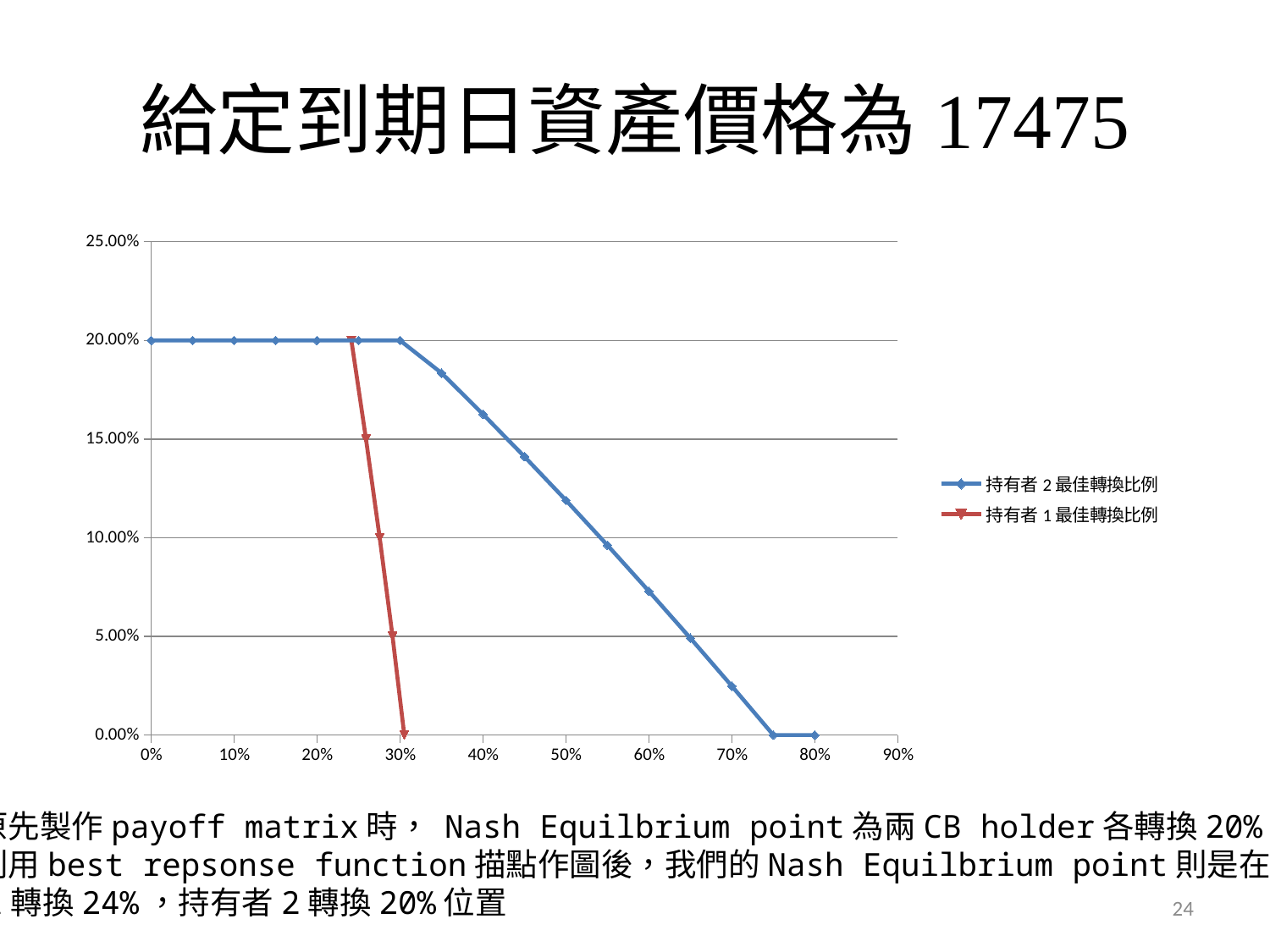

# 給定到期日資產價格為17475

### Chart

| Category |  |  |
|---|---|---|
在原先製作payoff matrix時， Nash Equilbrium point為兩CB holder各轉換20%的比例，
而利用best repsonse function描點作圖後，我們的Nash Equilbrium point則是在持有
者1轉換24%，持有者2轉換20%位置
24